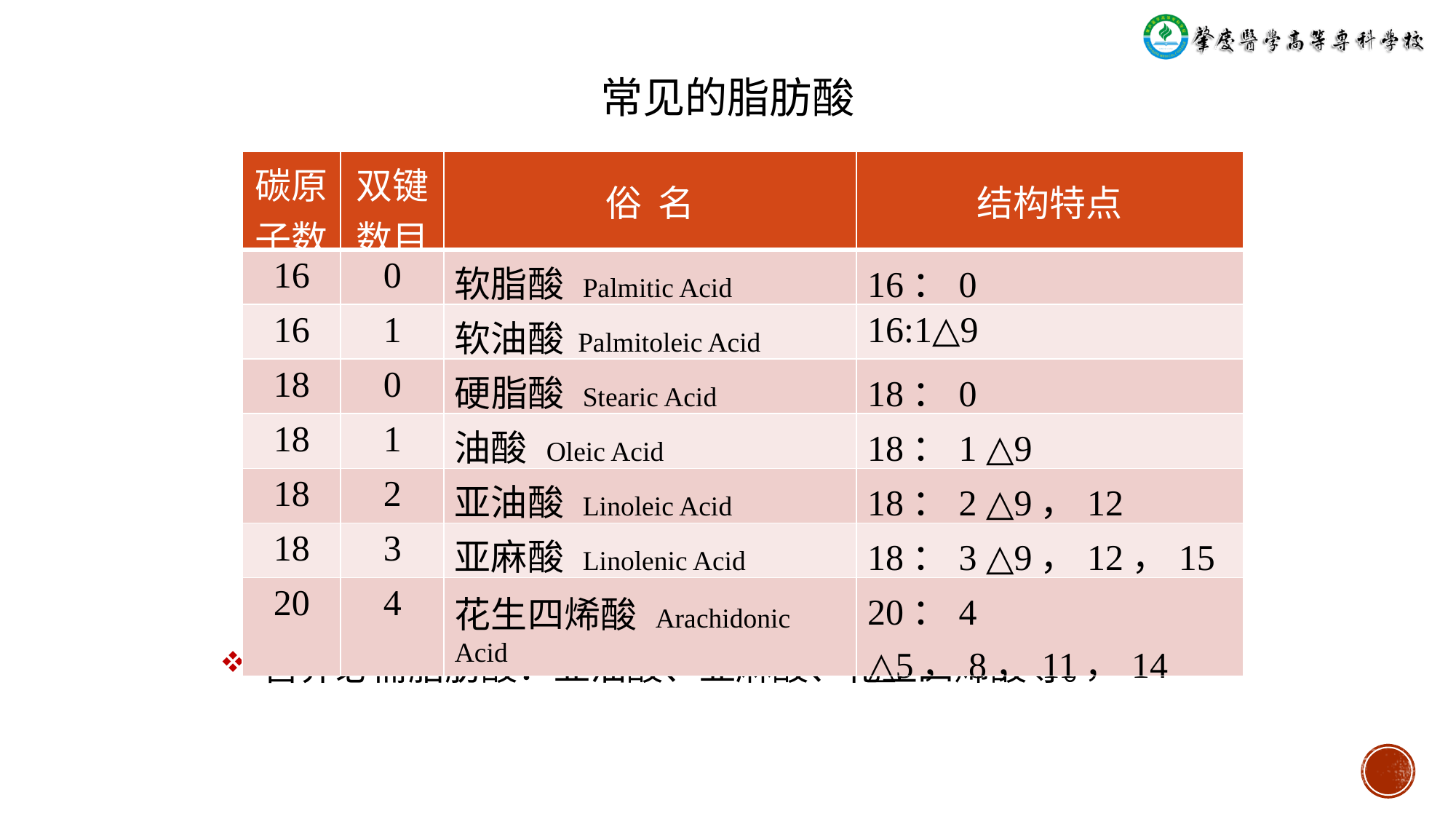

常见的脂肪酸
| 碳原子数 | 双键数目 | 俗 名 | 结构特点 |
| --- | --- | --- | --- |
| 16 | 0 | 软脂酸 Palmitic Acid | 16：0 |
| 16 | 1 | 软油酸 Palmitoleic Acid | 16:1△9 |
| 18 | 0 | 硬脂酸 Stearic Acid | 18：0 |
| 18 | 1 | 油酸 Oleic Acid | 18：1 △9 |
| 18 | 2 | 亚油酸 Linoleic Acid | 18：2 △9，12 |
| 18 | 3 | 亚麻酸 Linolenic Acid | 18：3 △9，12，15 |
| 20 | 4 | 花生四烯酸 Arachidonic Acid | 20：4 △5，8，11，14 |
营养必需脂肪酸：亚油酸、亚麻酸、花生四烯酸等。